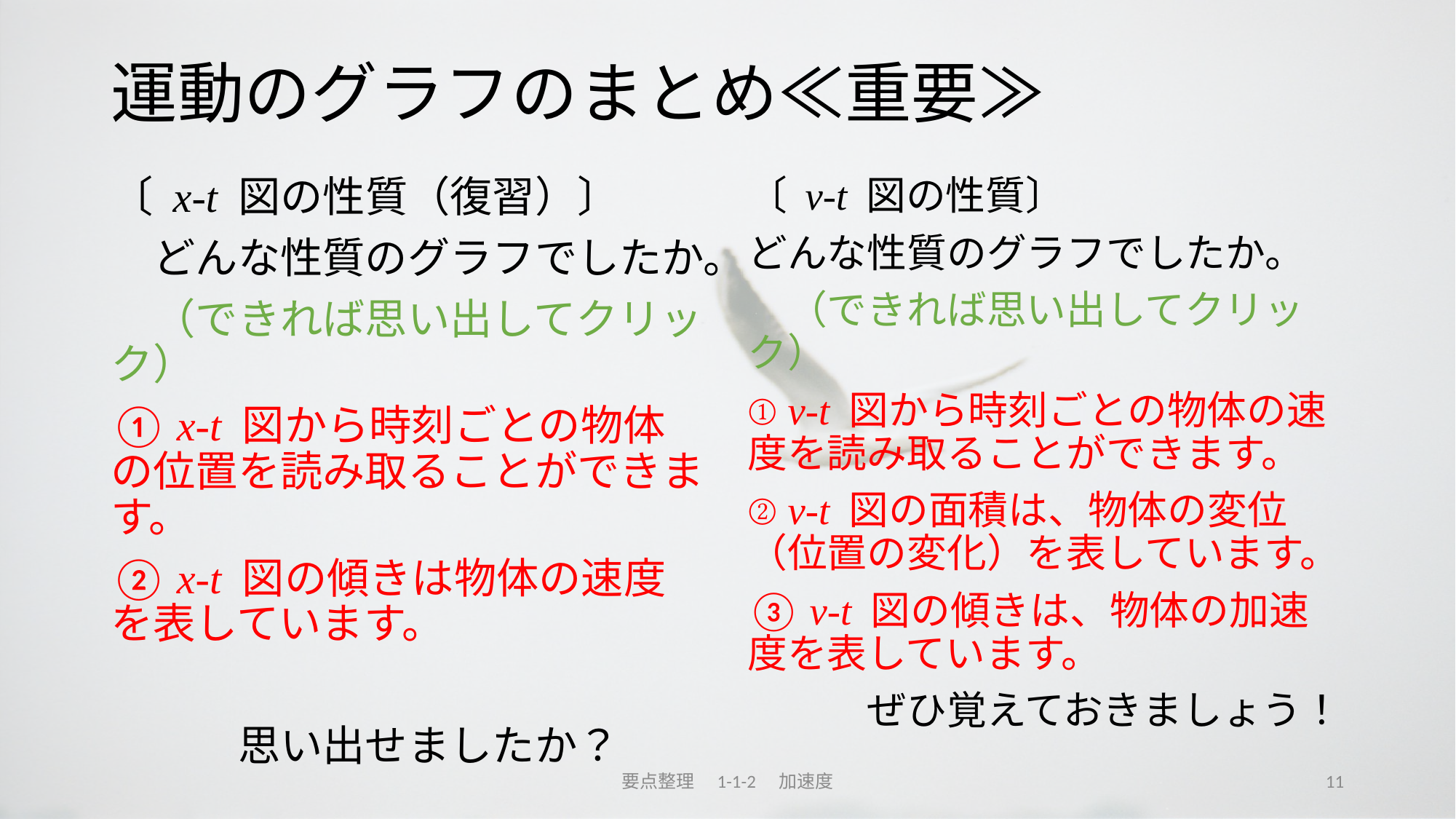

# 運動のグラフのまとめ≪重要≫
〔 x-t 図の性質（復習）〕
　どんな性質のグラフでしたか。
　（できれば思い出してクリック）
① x-t 図から時刻ごとの物体の位置を読み取ることができます。
② x-t 図の傾きは物体の速度を表しています。

　　　思い出せましたか？
〔 v-t 図の性質〕
どんな性質のグラフでしたか。
　（できれば思い出してクリック）
① v-t 図から時刻ごとの物体の速度を読み取ることができます。
② v-t 図の面積は、物体の変位（位置の変化）を表しています。
③ v-t 図の傾きは、物体の加速度を表しています。
　　　ぜひ覚えておきましょう！

要点整理　1-1-2　加速度
11